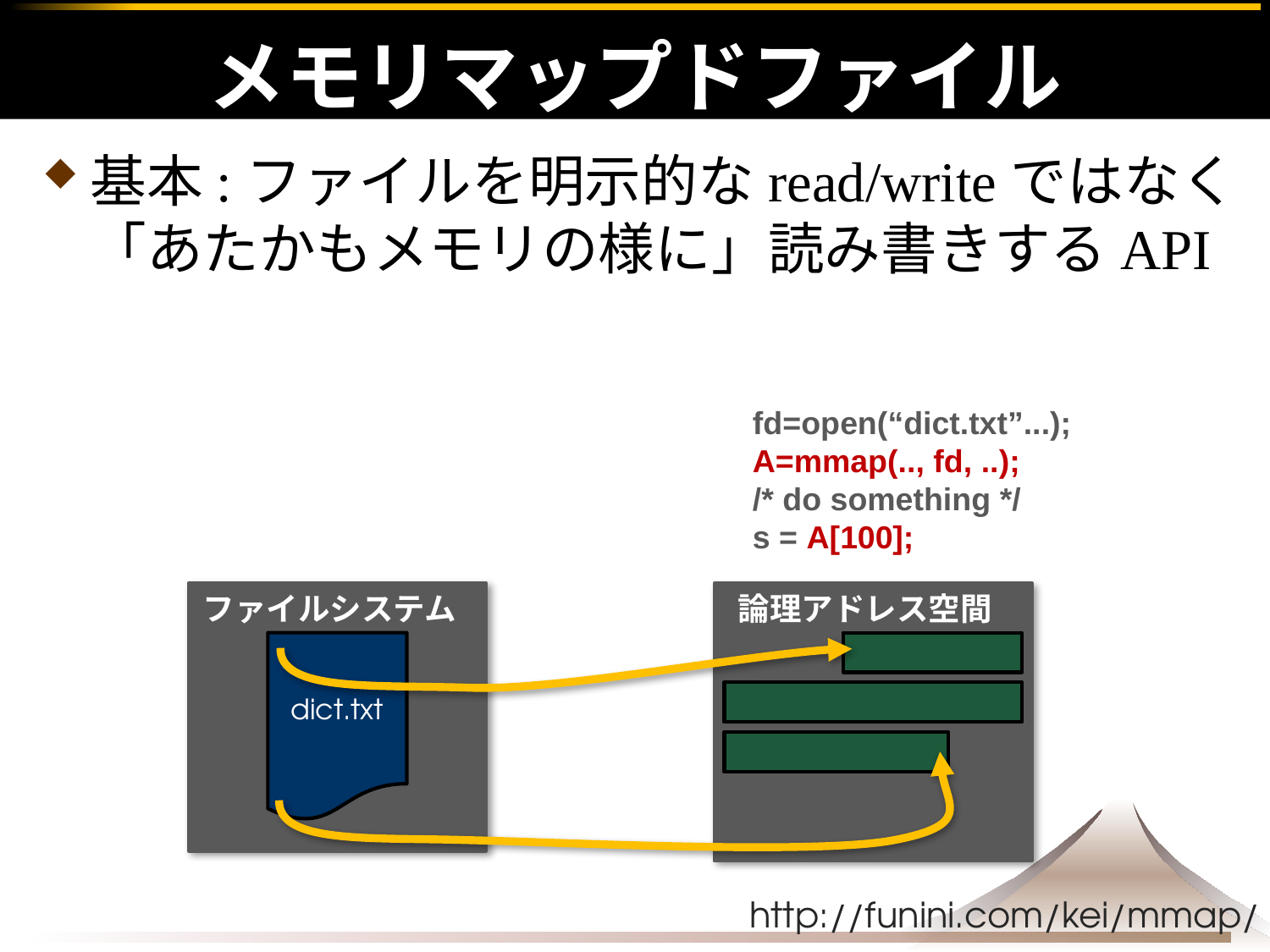

# メモリマップドファイル
基本:ファイルを明示的なread/writeではなく
「あたかもメモリの様に」読み書きするAPI
fd=open(“dict.txt”...);
A=mmap(.., fd, ..);
/* do something */
s = A[100];

ファイルシステム
論理アドレス空間

dict.txt